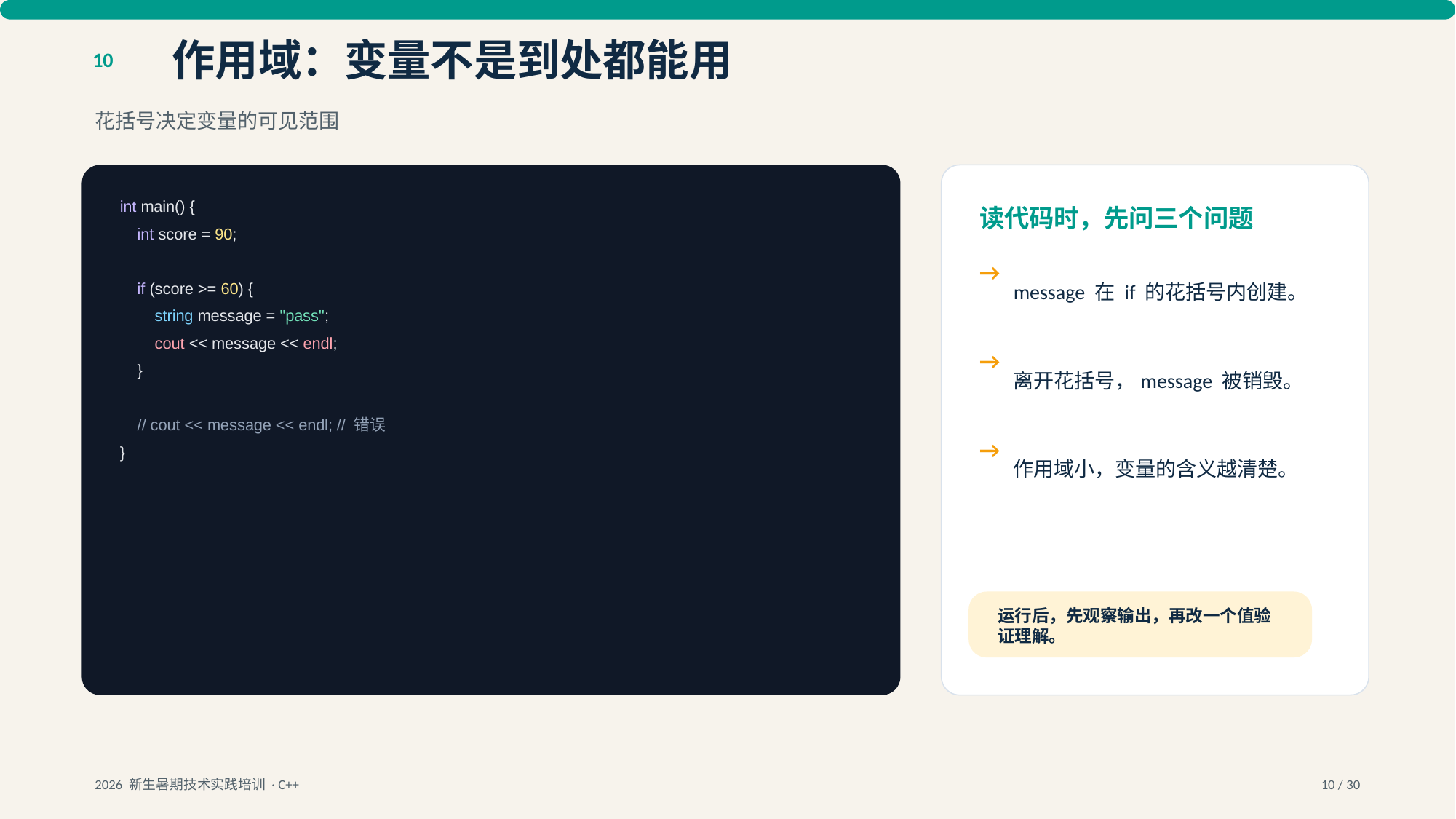

作用域：变量不是到处都能用
10
花括号决定变量的可见范围

int main() {
读代码时，先问三个问题
    int score = 90;

→
message 在 if 的花括号内创建。
    if (score >= 60) {
        string message = "pass";
        cout << message << endl;
→
离开花括号，message 被销毁。
    }

    // cout << message << endl; // 错误
→
作用域小，变量的含义越清楚。
}

运行后，先观察输出，再改一个值验证理解。
2026 新生暑期技术实践培训 · C++
10 / 30